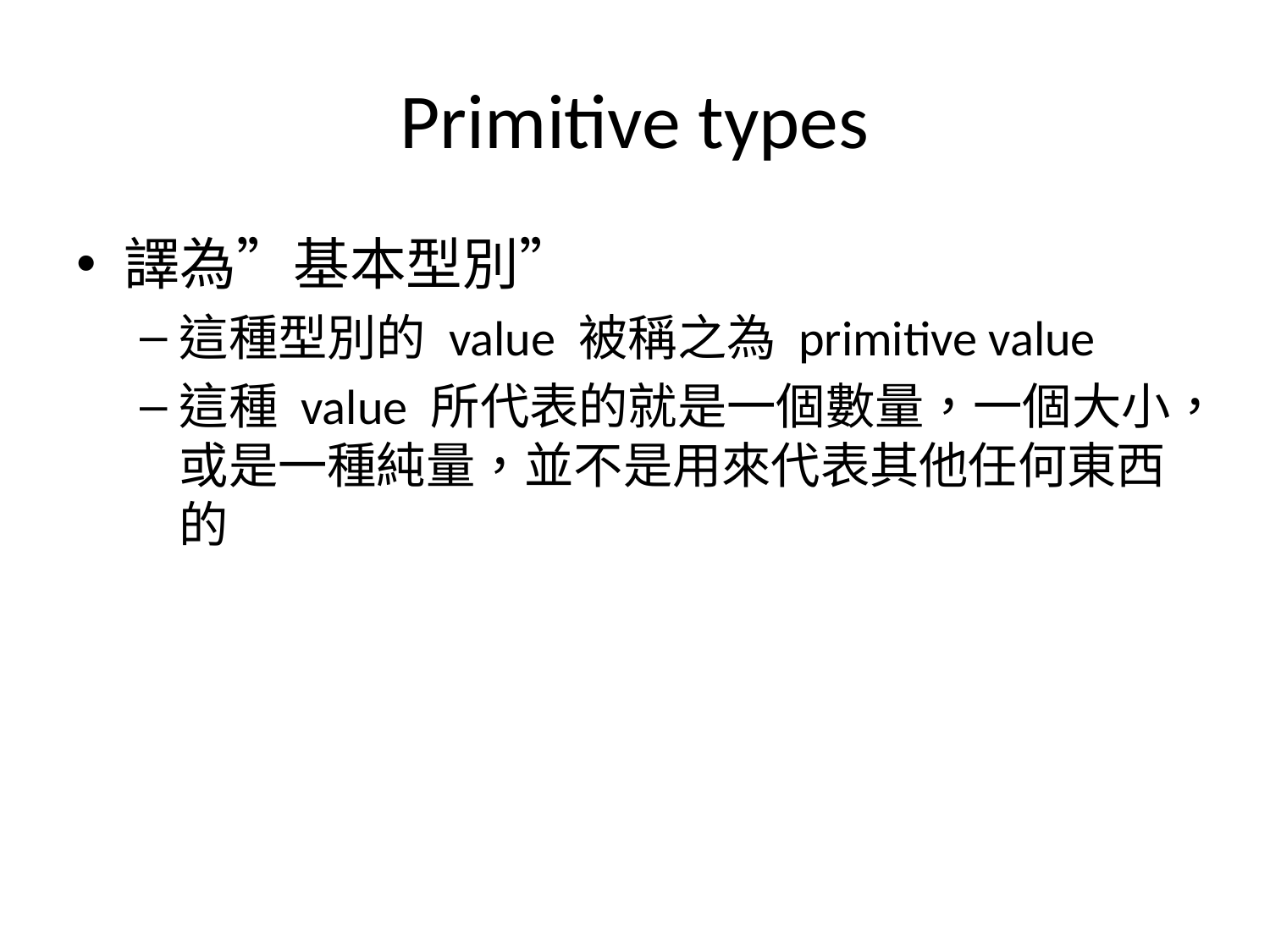

# Primitive types
譯為”基本型別”
這種型別的 value 被稱之為 primitive value
這種 value 所代表的就是一個數量，一個大小，或是一種純量，並不是用來代表其他任何東西的